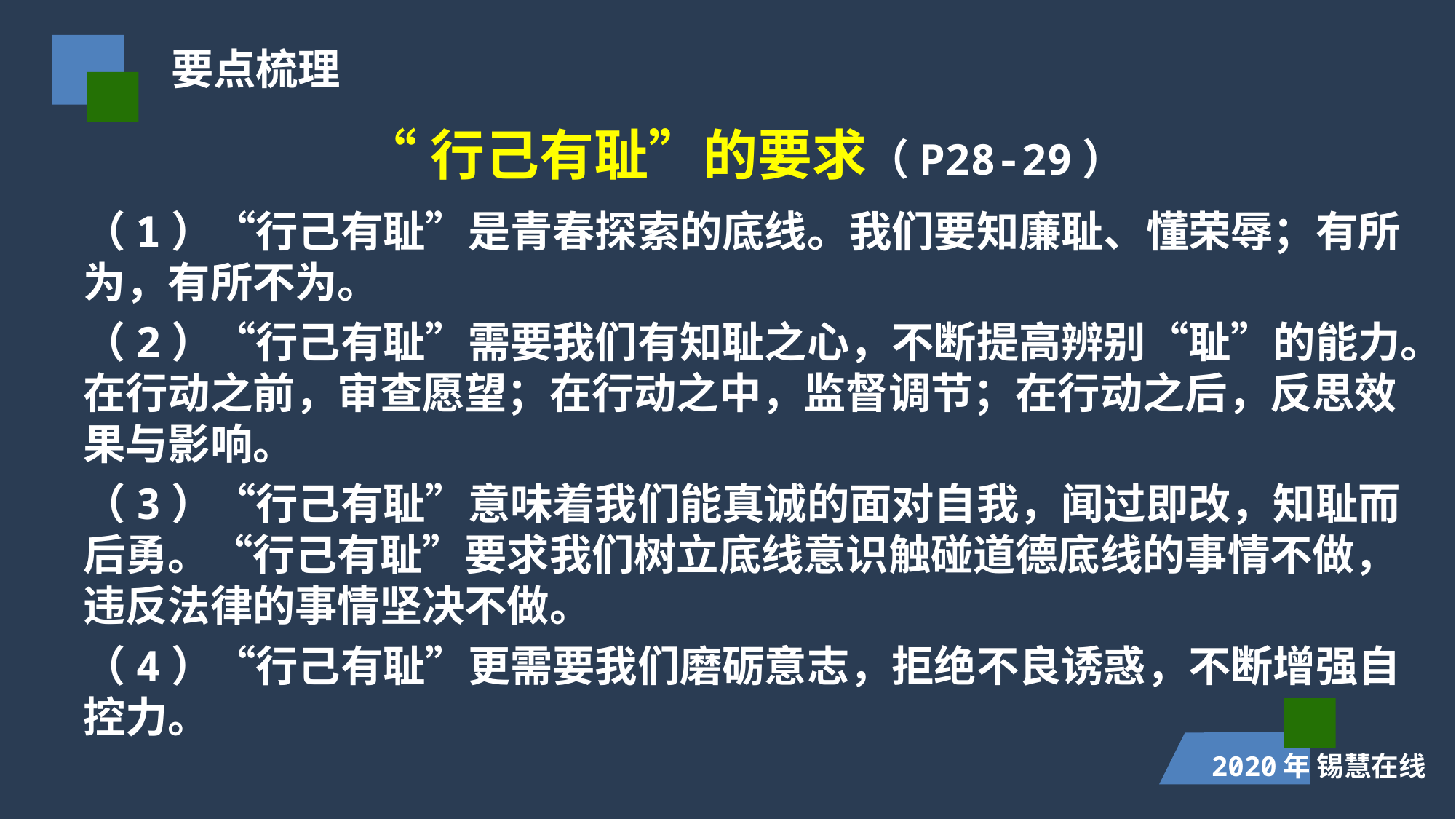

要点梳理
“行己有耻”的要求（P28-29）
（1）“行己有耻”是青春探索的底线。我们要知廉耻、懂荣辱；有所为，有所不为。
（2）“行己有耻”需要我们有知耻之心，不断提高辨别“耻”的能力。在行动之前，审查愿望；在行动之中，监督调节；在行动之后，反思效果与影响。
（3）“行己有耻”意味着我们能真诚的面对自我，闻过即改，知耻而后勇。“行己有耻”要求我们树立底线意识触碰道德底线的事情不做，违反法律的事情坚决不做。
（4）“行己有耻”更需要我们磨砺意志，拒绝不良诱惑，不断增强自控力。